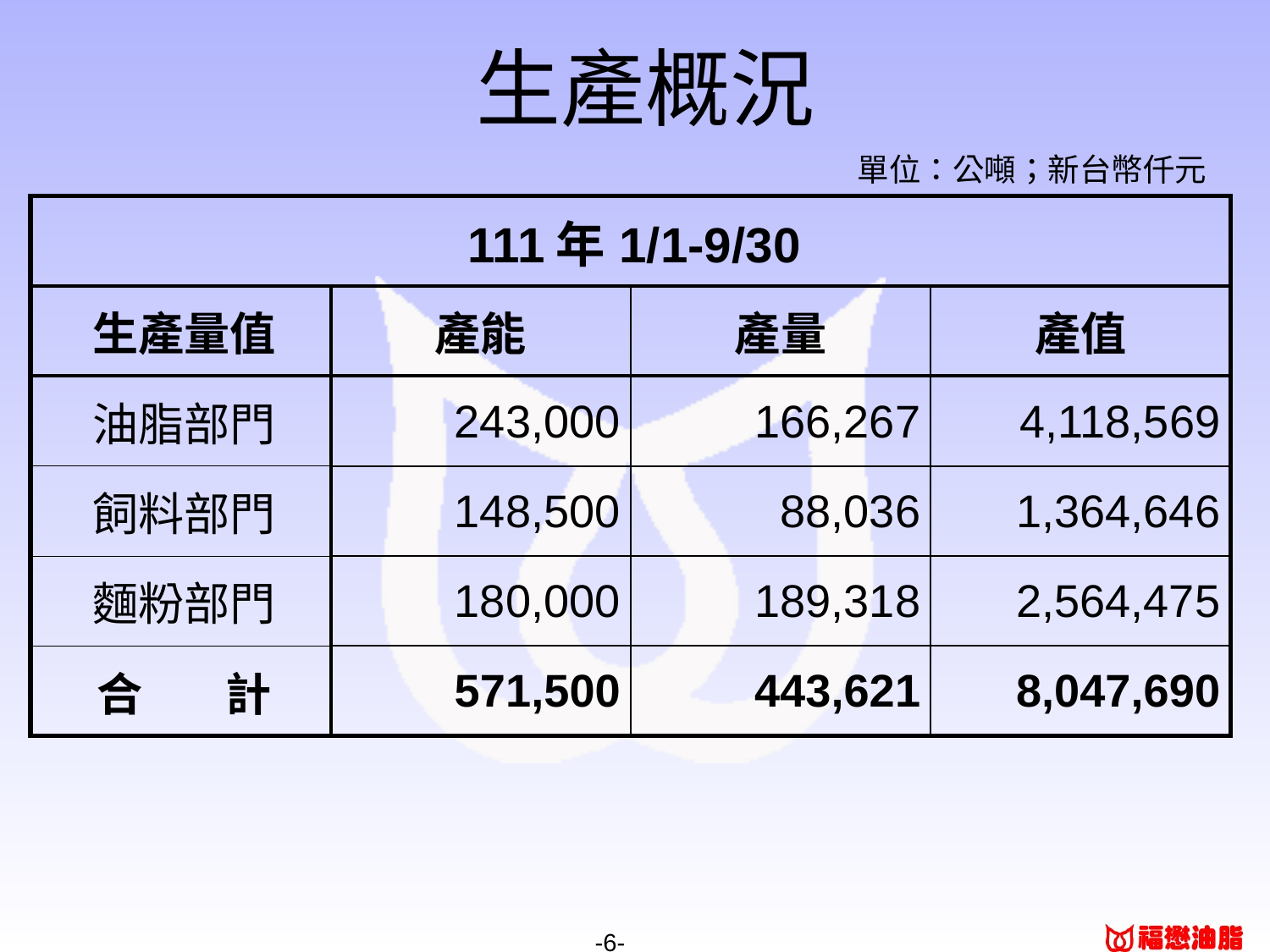

生產概況
單位：公噸；新台幣仟元
| 111年1/1-9/30 |  |  |  |
| --- | --- | --- | --- |
| 生產量值 | 產能 | 產量 | 產值 |
| 油脂部門 | 243,000 | 166,267 | 4,118,569 |
| 飼料部門 | 148,500 | 88,036 | 1,364,646 |
| 麵粉部門 | 180,000 | 189,318 | 2,564,475 |
| 合 計 | 571,500 | 443,621 | 8,047,690 |